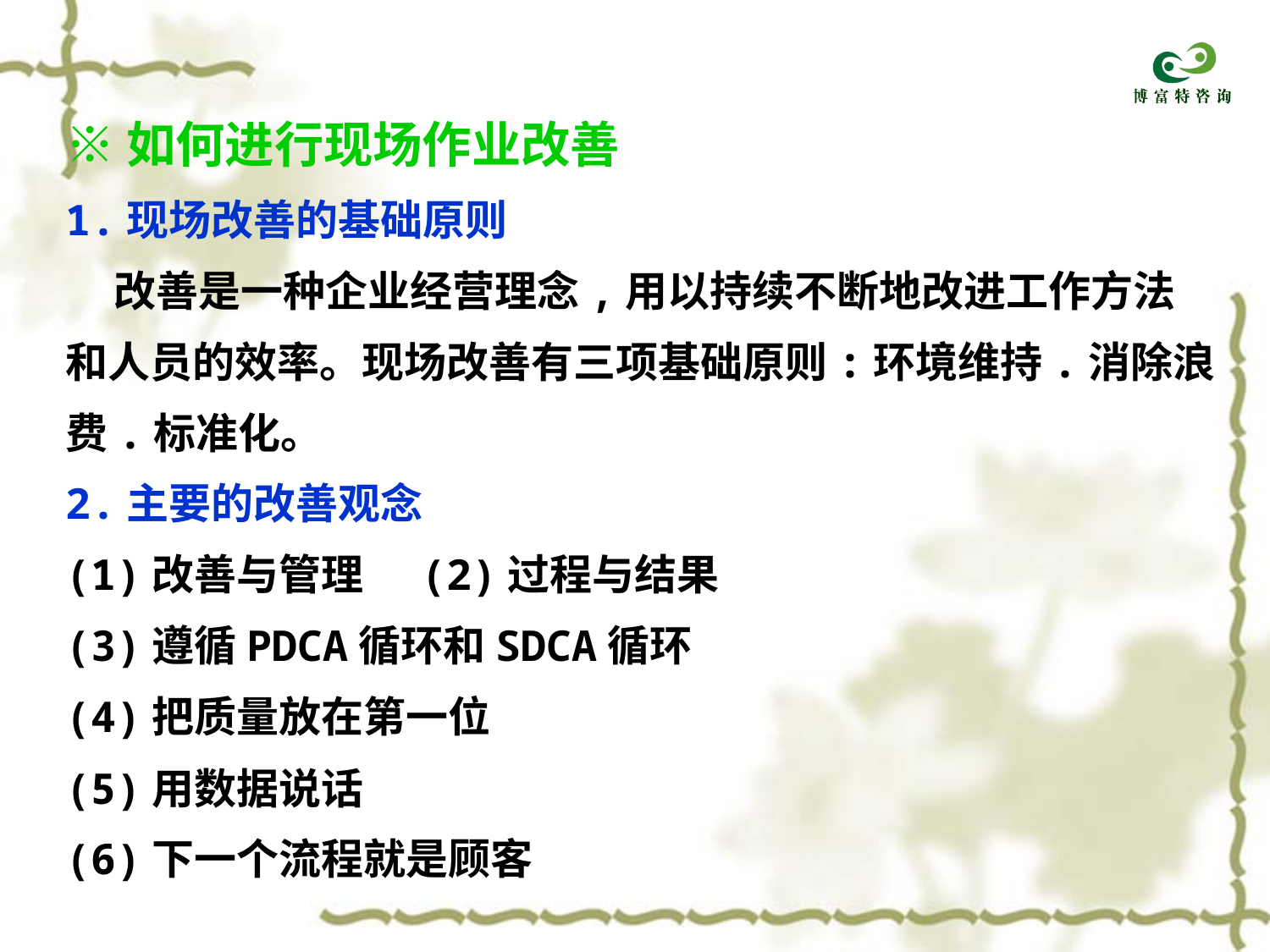

※如何进行现场作业改善
1.现场改善的基础原则
    改善是一种企业经营理念,用以持续不断地改进工作方法
和人员的效率。现场改善有三项基础原则:环境维持.消除浪
费.标准化。
2.主要的改善观念
(1)改善与管理     (2)过程与结果
(3)遵循PDCA循环和SDCA循环
(4)把质量放在第一位
(5)用数据说话
(6)下一个流程就是顾客